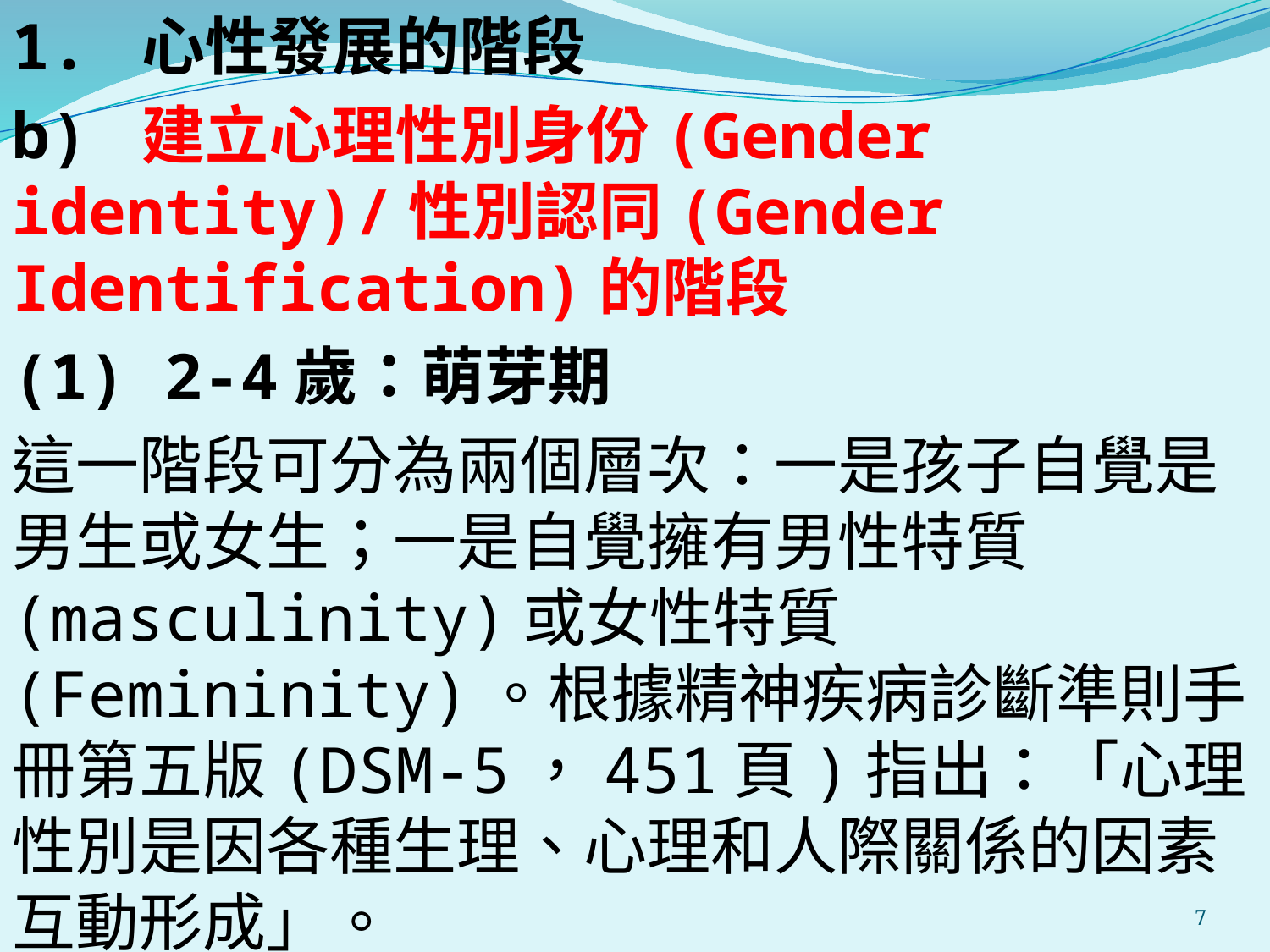

1. 心性發展的階段
b) 建立心理性別身份(Gender identity)/性別認同(Gender Identification)的階段
(1) 2-4歲：萌芽期
這一階段可分為兩個層次：一是孩子自覺是男生或女生；一是自覺擁有男性特質(masculinity)或女性特質(Femininity)。根據精神疾病診斷準則手冊第五版(DSM-5，451頁)指出：「心理性別是因各種生理、心理和人際關係的因素互動形成」。
#

7